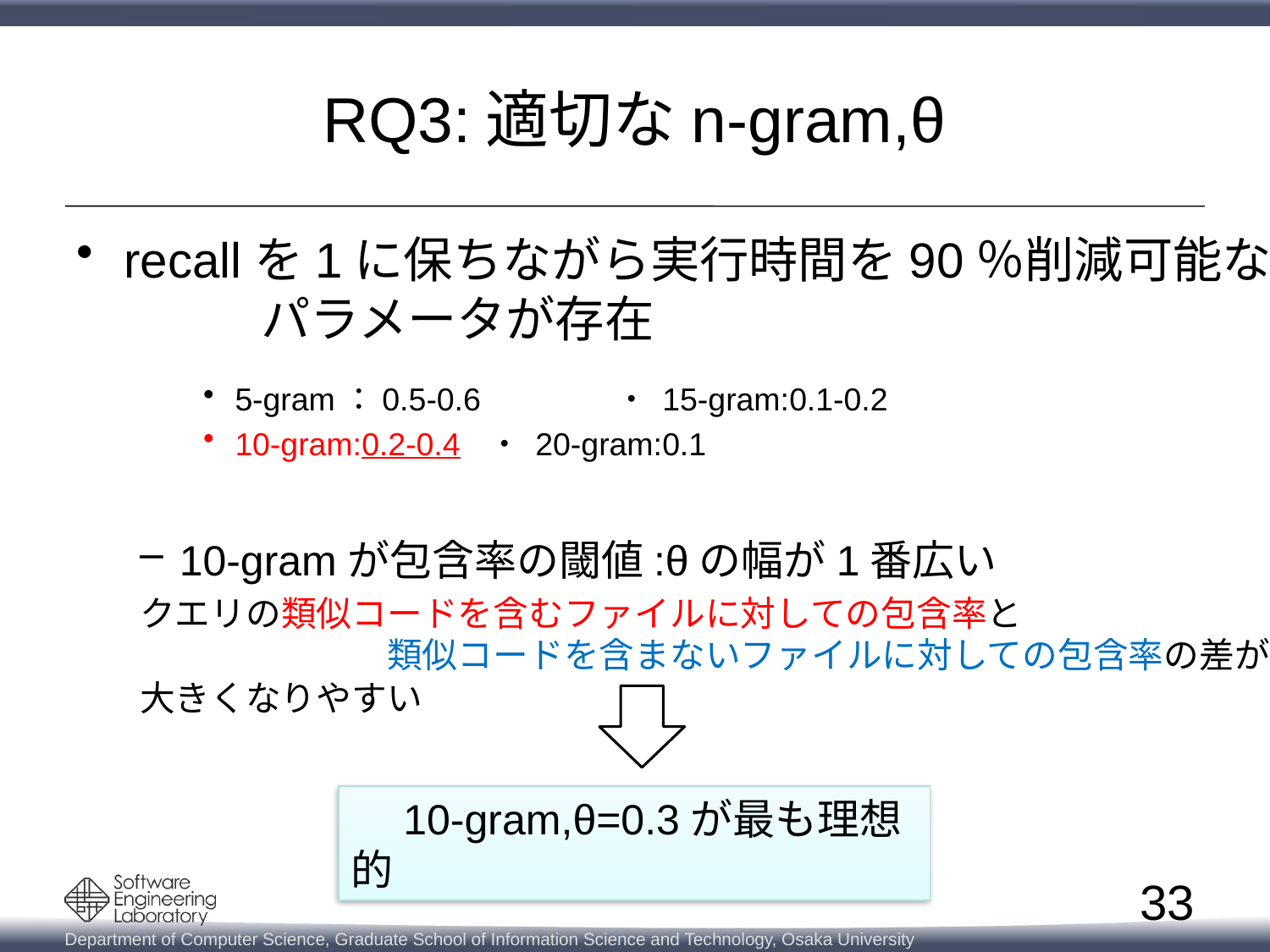

# RQ3:適切なn-gram,θ
recallを1に保ちながら実行時間を90％削減可能な         　パラメータが存在

5-gram：0.5-0.6		・ 15-gram:0.1-0.2
10-gram:0.2-0.4	・ 20-gram:0.1

10-gramが包含率の閾値:θの幅が1番広い
クエリの類似コードを含むファイルに対しての包含率と　　　　　　　　　　　　　　類似コードを含まないファイルに対しての包含率の差が大きくなりやすい

　10-gram,θ=0.3が最も理想的
33